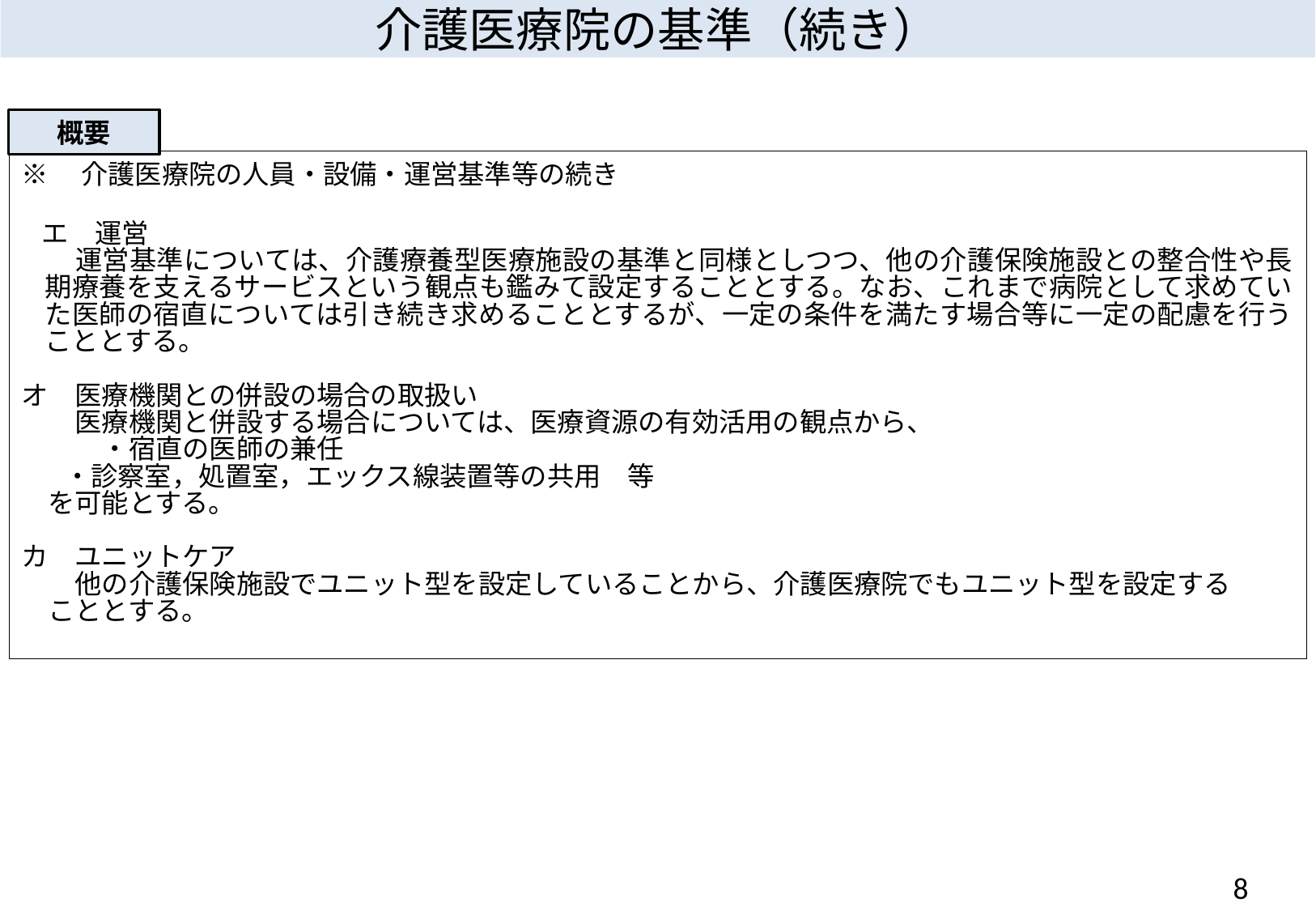

介護医療院の基準（続き）
概要
※　介護医療院の人員・設備・運営基準等の続き

エ　運営
　　運営基準については、介護療養型医療施設の基準と同様としつつ、他の介護保険施設との整合性や長期療養を支えるサービスという観点も鑑みて設定することとする。なお、これまで病院として求めていた医師の宿直については引き続き求めることとするが、一定の条件を満たす場合等に一定の配慮を行うこととする。

オ　医療機関との併設の場合の取扱い
　　医療機関と併設する場合については、医療資源の有効活用の観点から、
　　　・宿直の医師の兼任
      ・診察室，処置室，エックス線装置等の共用　等
　を可能とする。

カ　ユニットケア
　　他の介護保険施設でユニット型を設定していることから、介護医療院でもユニット型を設定する
　こととする。

8